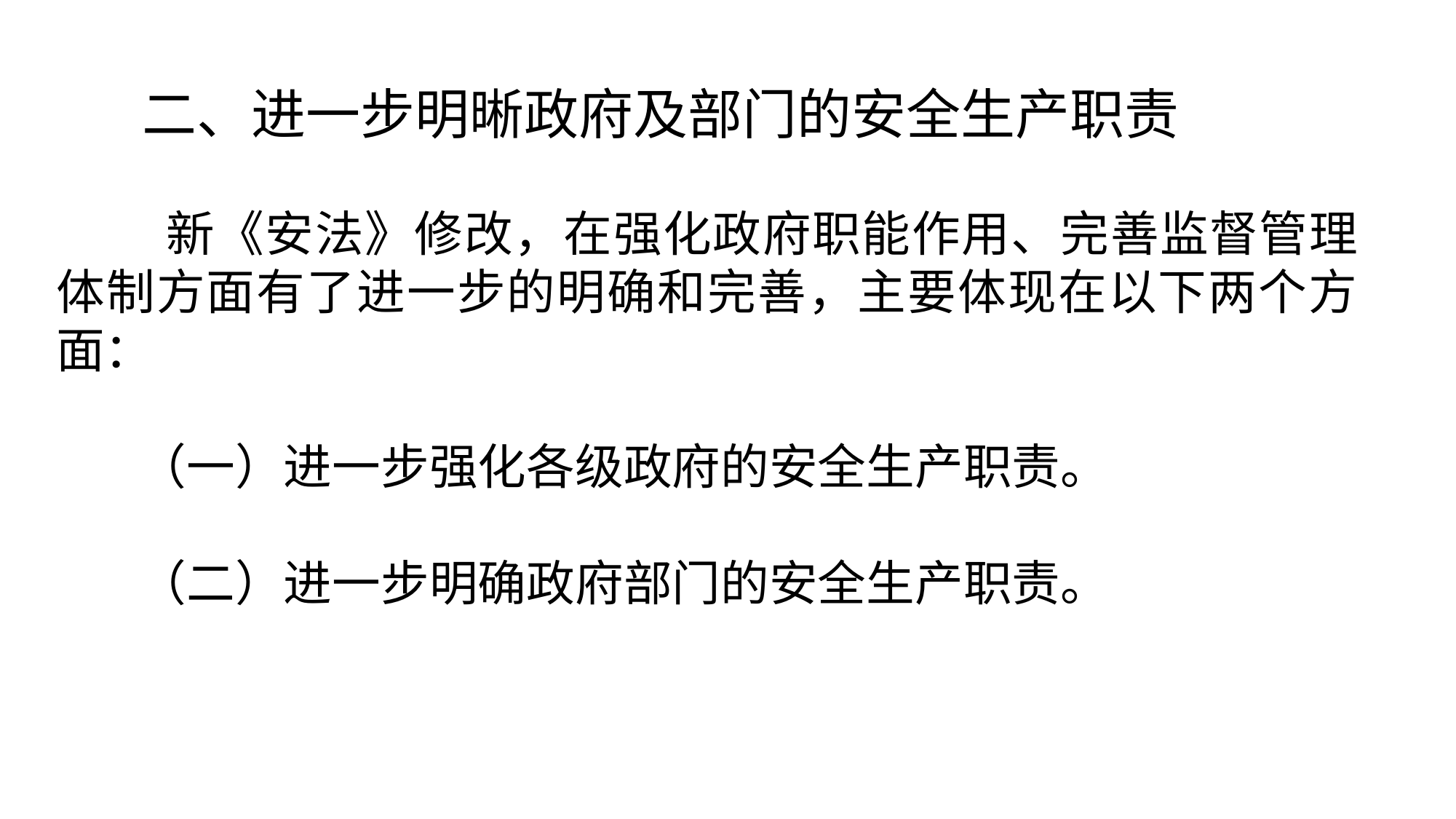

二、进一步明晰政府及部门的安全生产职责

    新《安法》修改，在强化政府职能作用、完善监督管理体制方面有了进一步的明确和完善，主要体现在以下两个方面：

  （一）进一步强化各级政府的安全生产职责。

  （二）进一步明确政府部门的安全生产职责。